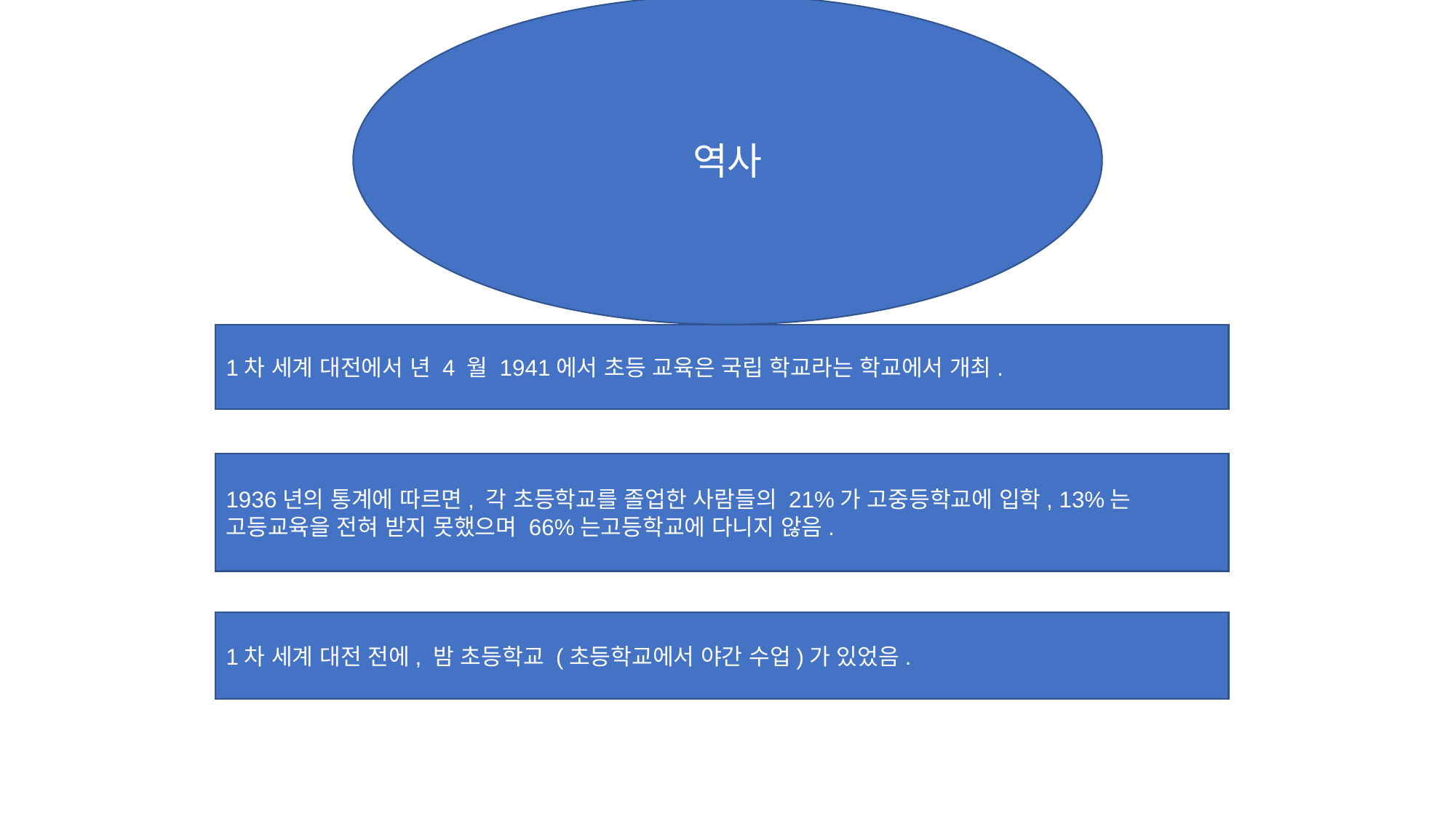

역사
#

1차 세계 대전에서 년 4 월 1941에서 초등 교육은 국립 학교라는 학교에서 개최.
1936년의 통계에 따르면, 각 초등학교를 졸업한 사람들의 21%가 고중등학교에 입학, 13%는 고등교육을 전혀 받지 못했으며 66%는고등학교에 다니지 않음.
1차 세계 대전 전에, 밤 초등학교 (초등학교에서 야간 수업)가 있었음.